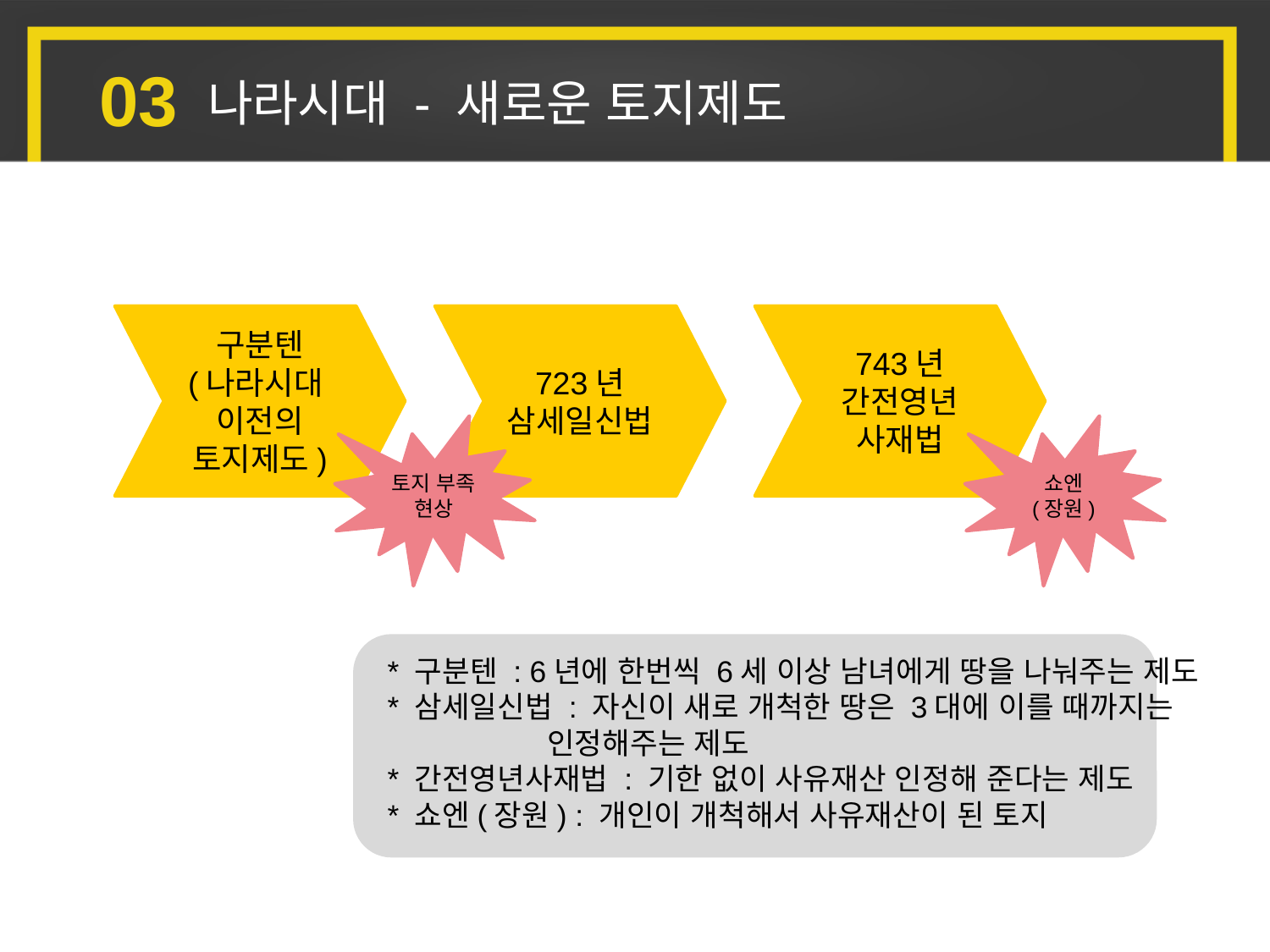

03
나라시대 - 새로운 토지제도

구분텐
(나라시대
이전의 토지제도)
723년
삼세일신법
743년
간전영년
사재법
토지 부족
현상
쇼엔
(장원)

* 구분텐 : 6년에 한번씩 6세 이상 남녀에게 땅을 나눠주는 제도
* 삼세일신법 : 자신이 새로 개척한 땅은 3대에 이를 때까지는
                  인정해주는 제도
* 간전영년사재법 : 기한 없이 사유재산 인정해 준다는 제도
* 쇼엔(장원) : 개인이 개척해서 사유재산이 된 토지